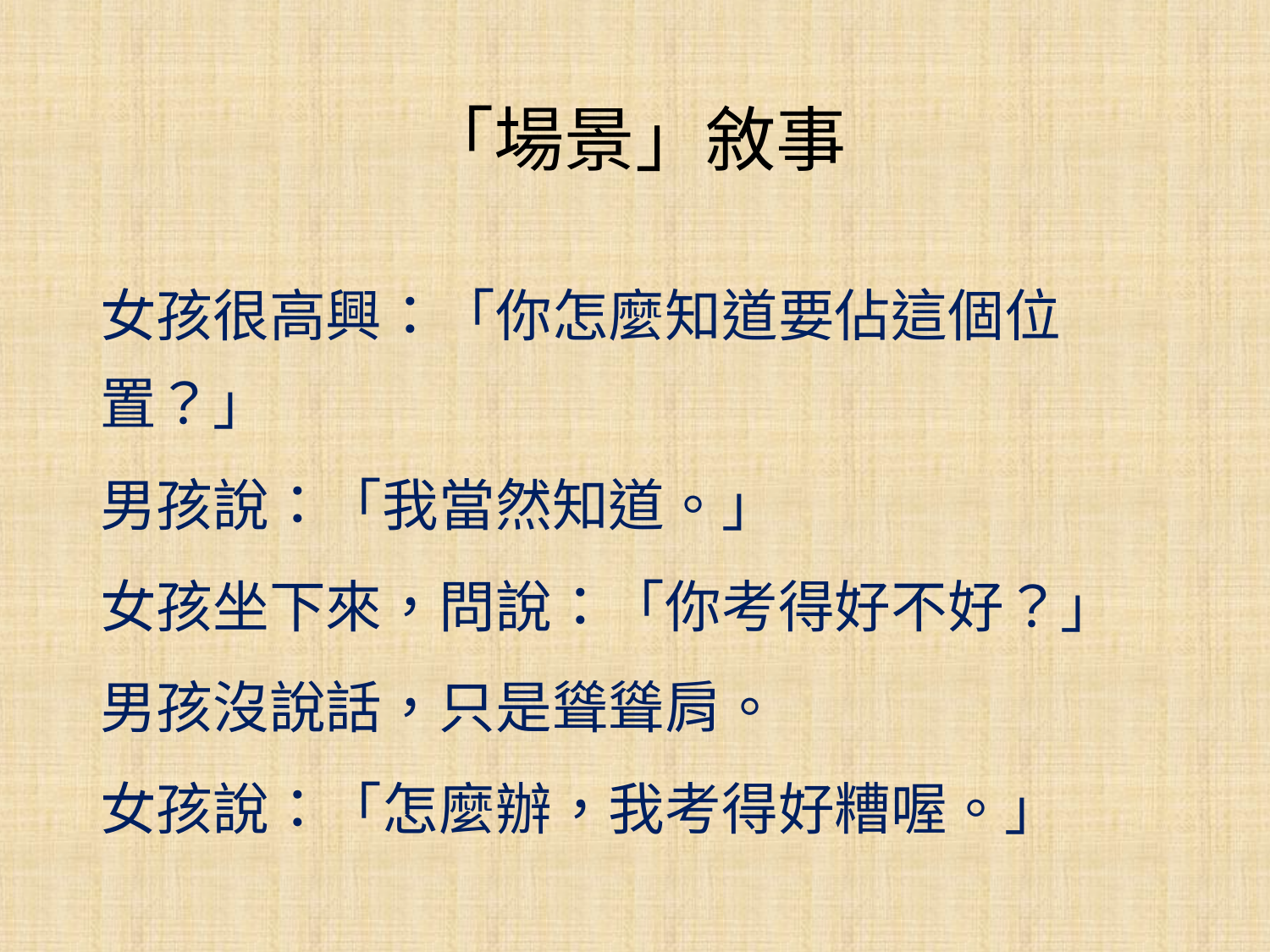

# 「場景」敘事
女孩很高興：「你怎麼知道要佔這個位置？」
男孩說：「我當然知道。」
女孩坐下來，問說：「你考得好不好？」
男孩沒說話，只是聳聳肩。
女孩說：「怎麼辦，我考得好糟喔。」